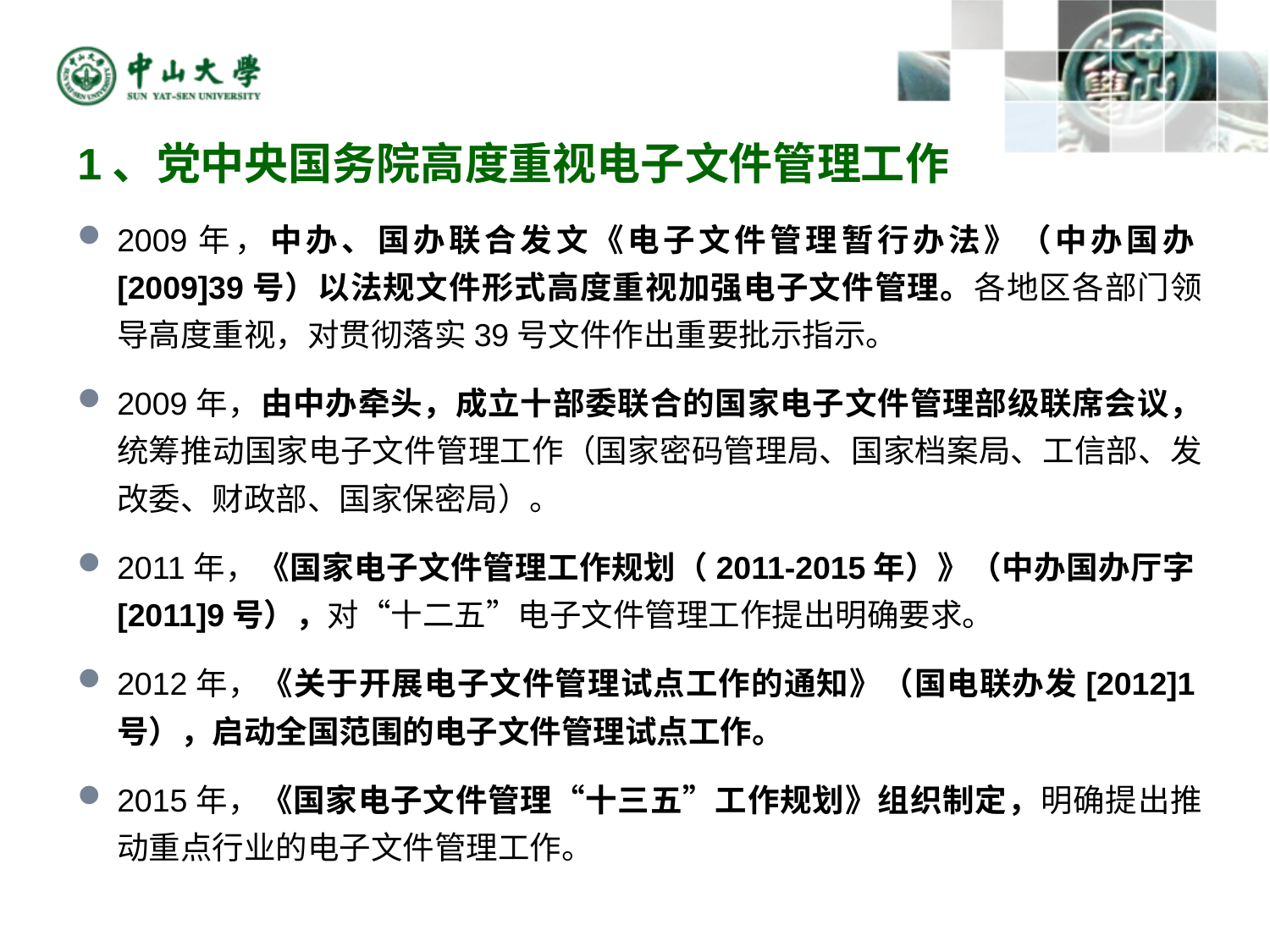

1、党中央国务院高度重视电子文件管理工作
2009年，中办、国办联合发文《电子文件管理暂行办法》（中办国办[2009]39号）以法规文件形式高度重视加强电子文件管理。各地区各部门领导高度重视，对贯彻落实39号文件作出重要批示指示。
2009年，由中办牵头，成立十部委联合的国家电子文件管理部级联席会议，统筹推动国家电子文件管理工作（国家密码管理局、国家档案局、工信部、发改委、财政部、国家保密局）。
2011年，《国家电子文件管理工作规划（2011-2015年）》（中办国办厅字[2011]9号），对“十二五”电子文件管理工作提出明确要求。
2012年，《关于开展电子文件管理试点工作的通知》（国电联办发[2012]1号），启动全国范围的电子文件管理试点工作。
2015年，《国家电子文件管理“十三五”工作规划》组织制定，明确提出推动重点行业的电子文件管理工作。
4